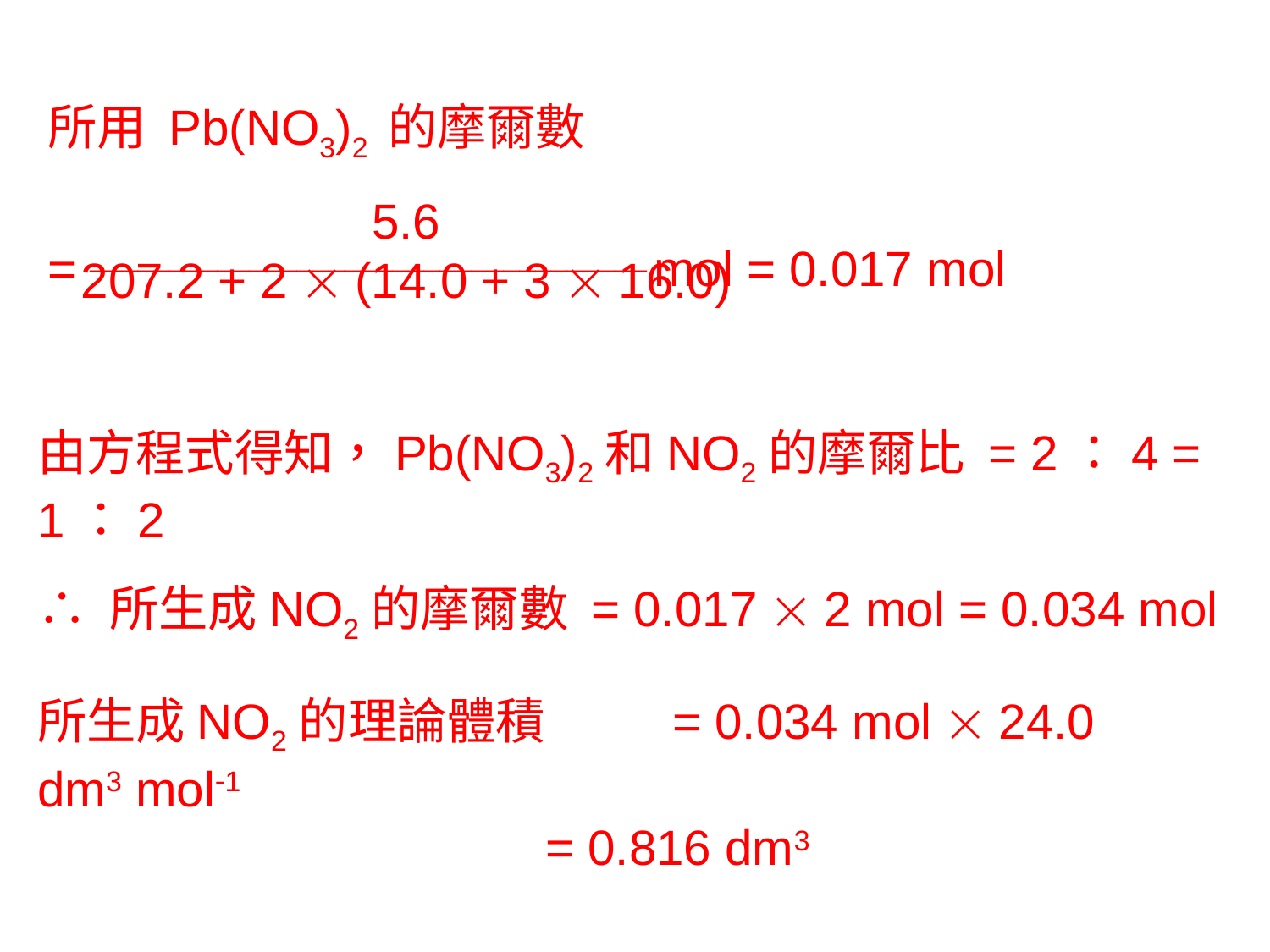

所用 Pb(NO3)2 的摩爾數

= ___________________________________ mol = 0.017 mol
5.6
207.2 + 2 × (14.0 + 3 × 16.0)
由方程式得知，Pb(NO3)2和NO2的摩爾比 = 2：4 = 1：2

∴ 所生成NO2的摩爾數 = 0.017 × 2 mol = 0.034 mol
所生成NO2的理論體積 	= 0.034 mol × 24.0 dm3 mol−1
				= 0.816 dm3